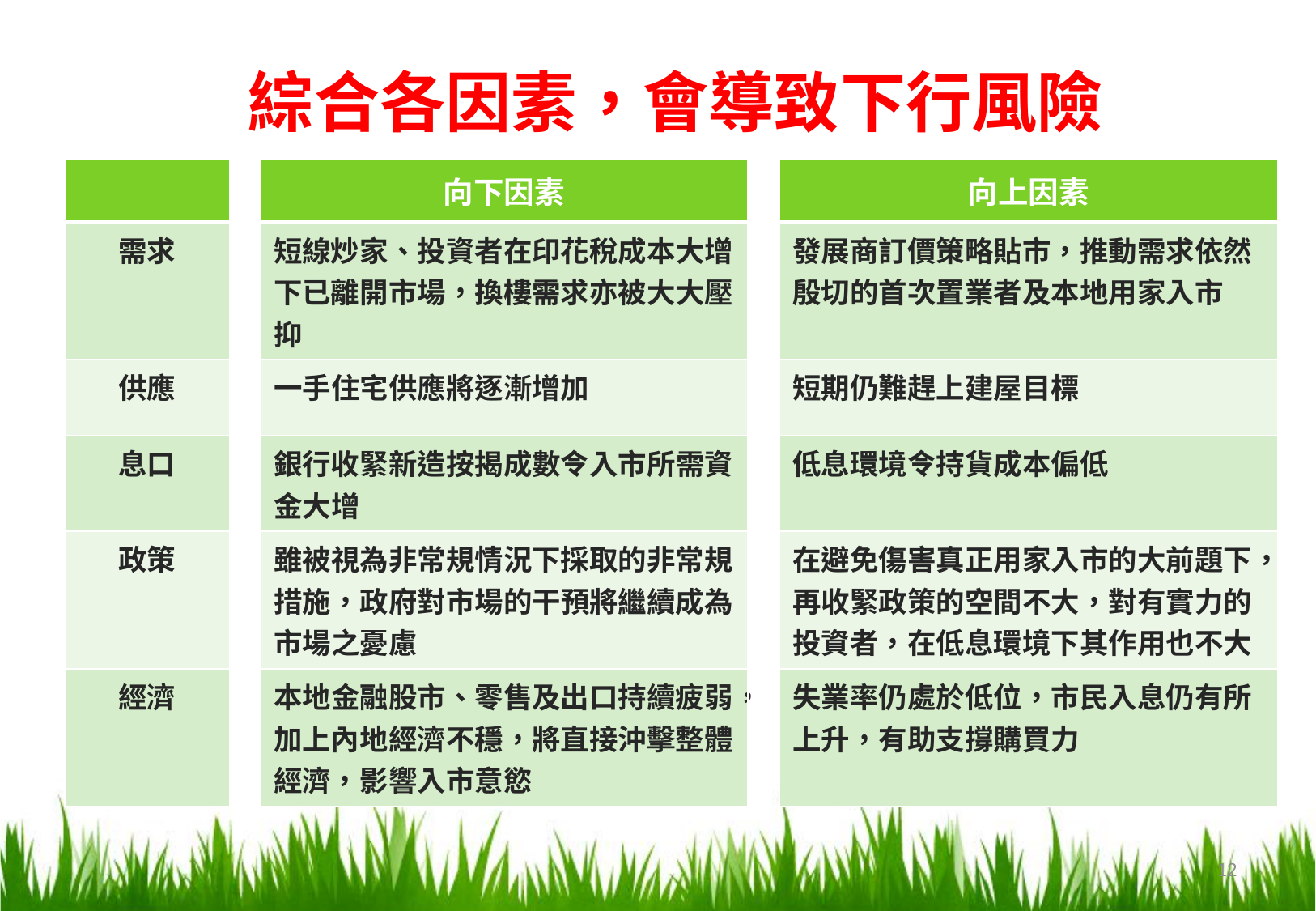

綜合各因素，會導致下行風險

|  |  | 向下因素 |  | 向上因素 |
| --- | --- | --- | --- | --- |
| 需求 |  | 短線炒家、投資者在印花稅成本大增下已離開市場，換樓需求亦被大大壓抑 |  | 發展商訂價策略貼市，推動需求依然殷切的首次置業者及本地用家入市 |
| 供應 |  | 一手住宅供應將逐漸增加 |  | 短期仍難趕上建屋目標 |
| 息口 |  | 銀行收緊新造按揭成數令入市所需資金大增 |  | 低息環境令持貨成本偏低 |
| 政策 |  | 雖被視為非常規情況下採取的非常規措施，政府對市場的干預將繼續成為市場之憂慮 |  | 在避免傷害真正用家入市的大前題下，再收緊政策的空間不大，對有實力的投資者，在低息環境下其作用也不大 |
| 經濟 |  | 本地金融股市、零售及出口持續疲弱，加上內地經濟不穩，將直接沖擊整體經濟，影響入市意慾 |  | 失業率仍處於低位，市民入息仍有所上升，有助支撐購買力 |
12